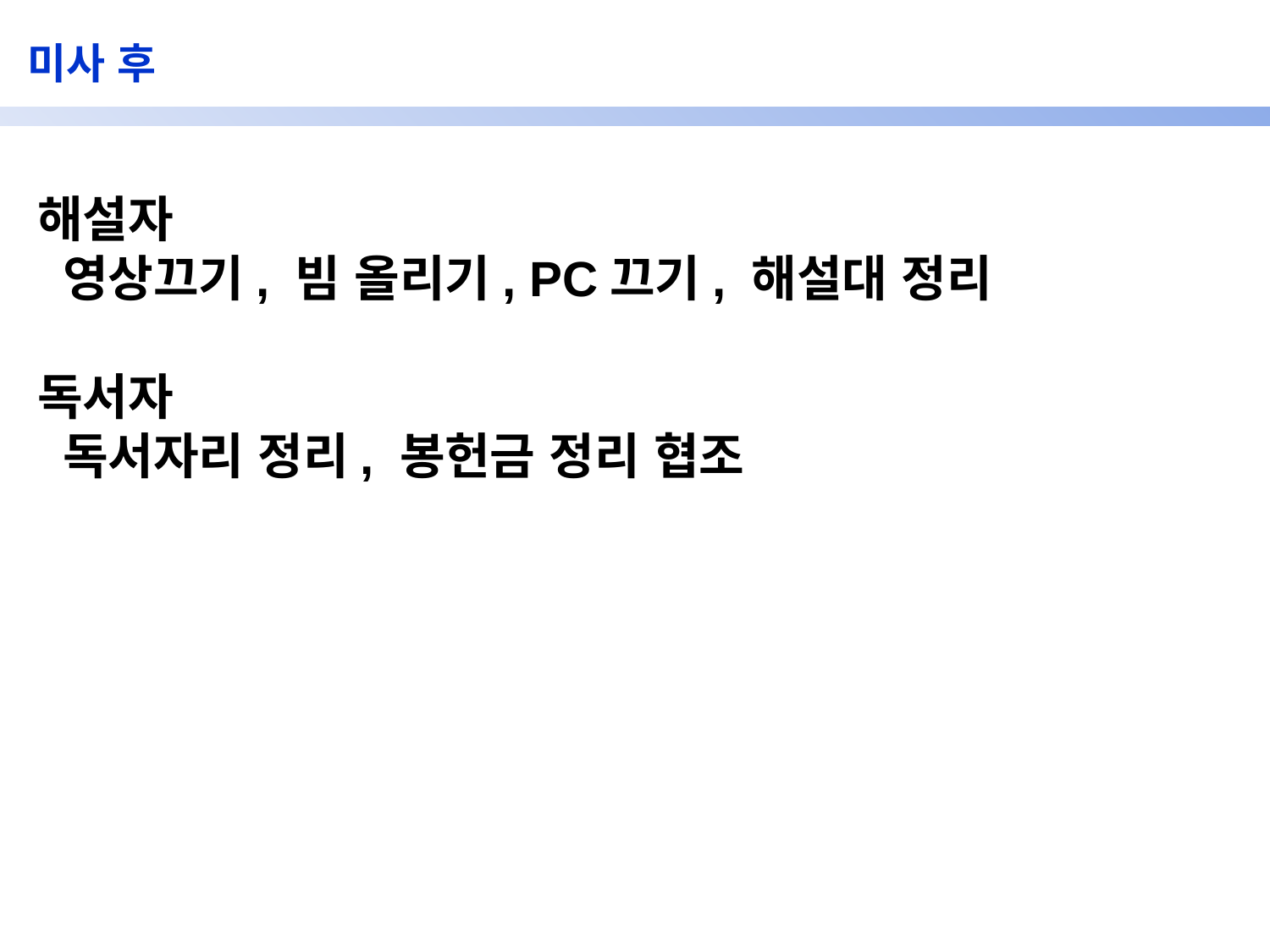

미사 후

해설자
 영상끄기, 빔 올리기, PC끄기, 해설대 정리

독서자
 독서자리 정리, 봉헌금 정리 협조